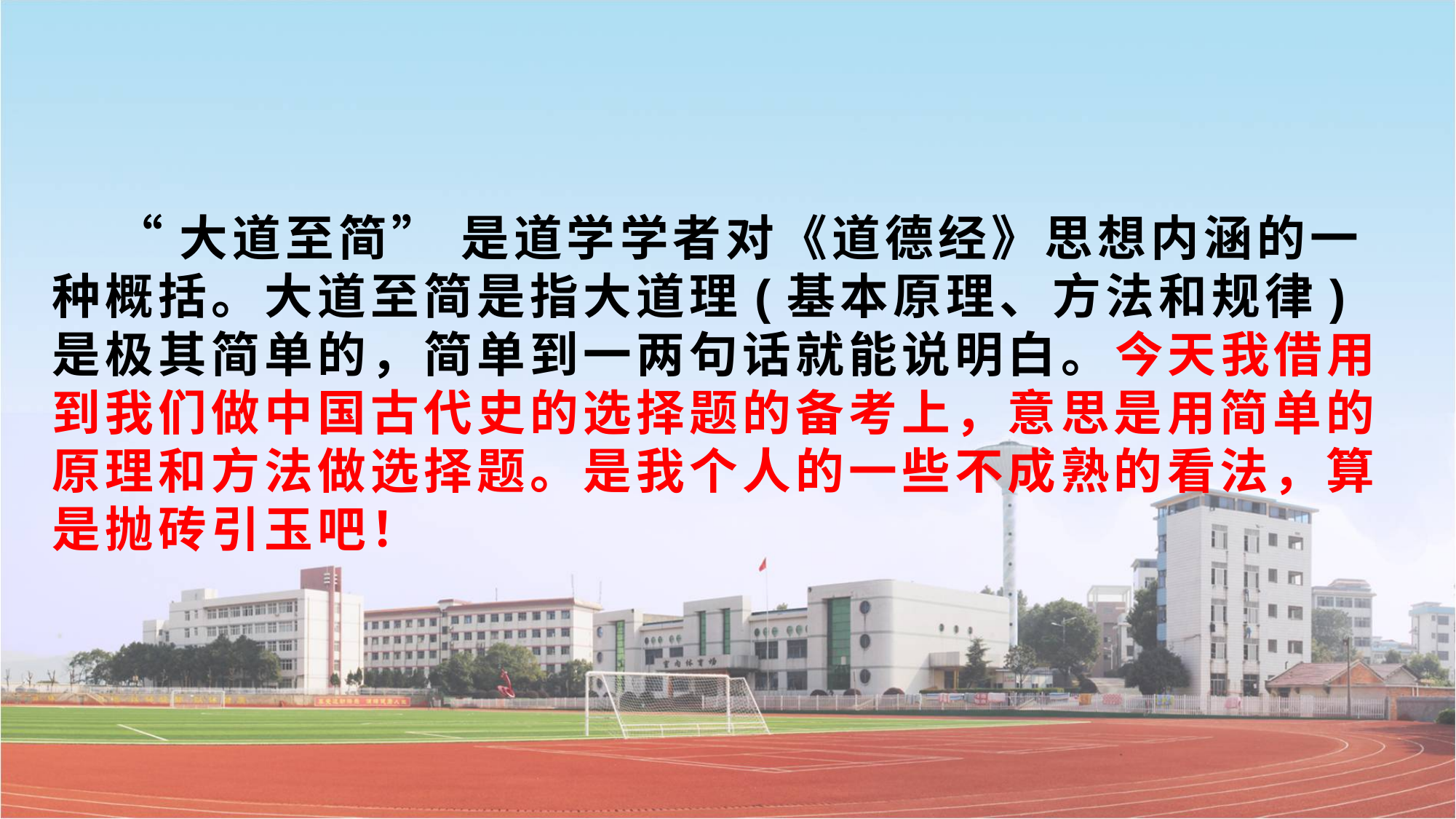

“大道至简” 是道学学者对《道德经》思想内涵的一种概括。大道至简是指大道理(基本原理、方法和规律)是极其简单的，简单到一两句话就能说明白。今天我借用到我们做中国古代史的选择题的备考上，意思是用简单的原理和方法做选择题。是我个人的一些不成熟的看法，算是抛砖引玉吧！